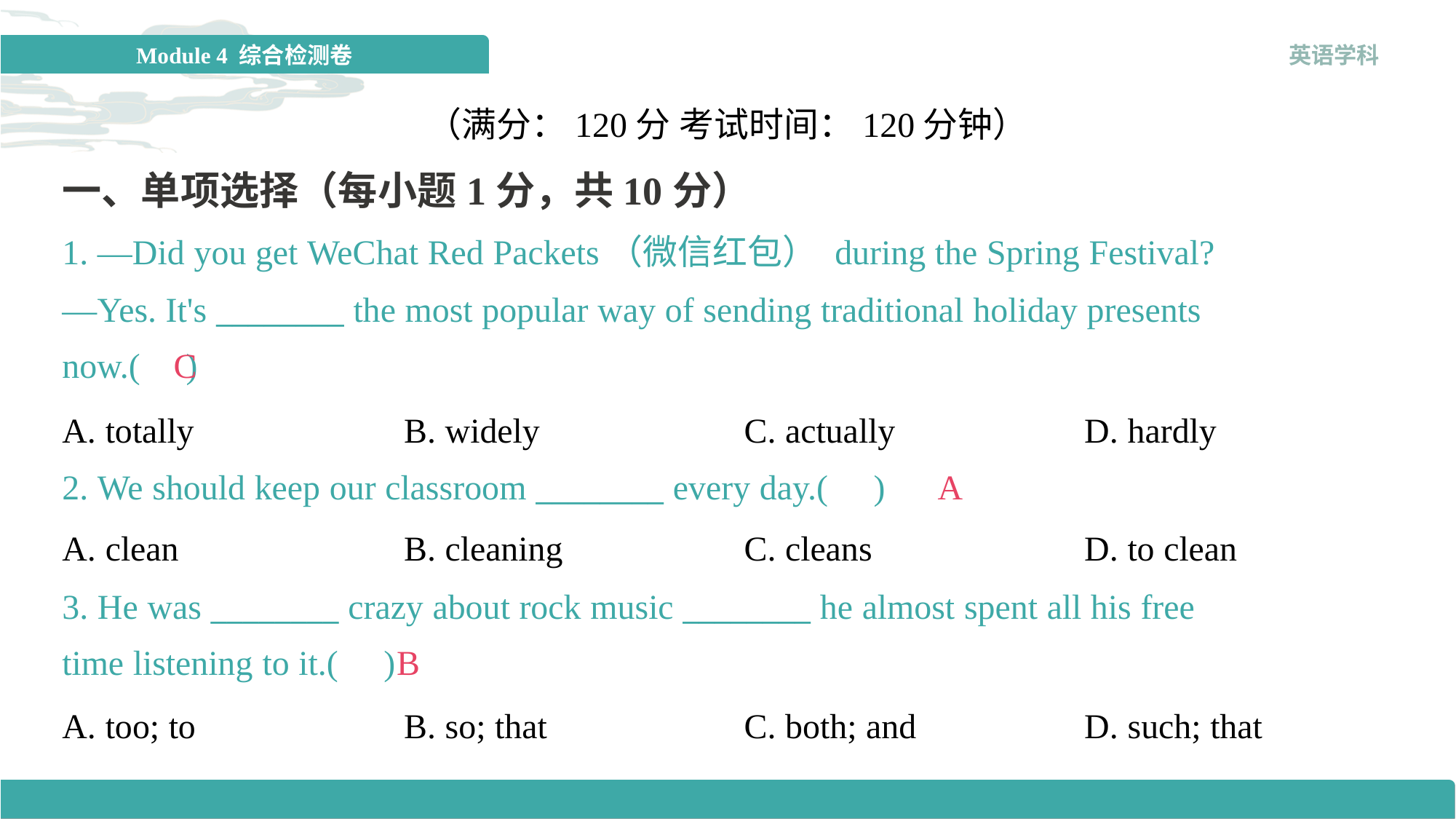

（满分：120分 考试时间：120分钟）
一、单项选择（每小题1分，共10分）
1. —Did you get WeChat Red Packets（微信红包） during the Spring Festival?
—Yes. It's ________ the most popular way of sending traditional holiday presents
now.(     )
C
A. totally	B. widely	C. actually	D. hardly
2. We should keep our classroom ________ every day.(     )
A
A. clean	B. cleaning	C. cleans	D. to clean
3. He was ________ crazy about rock music ________ he almost spent all his free
time listening to it.(     )
B
A. too; to	B. so; that	C. both; and	D. such; that